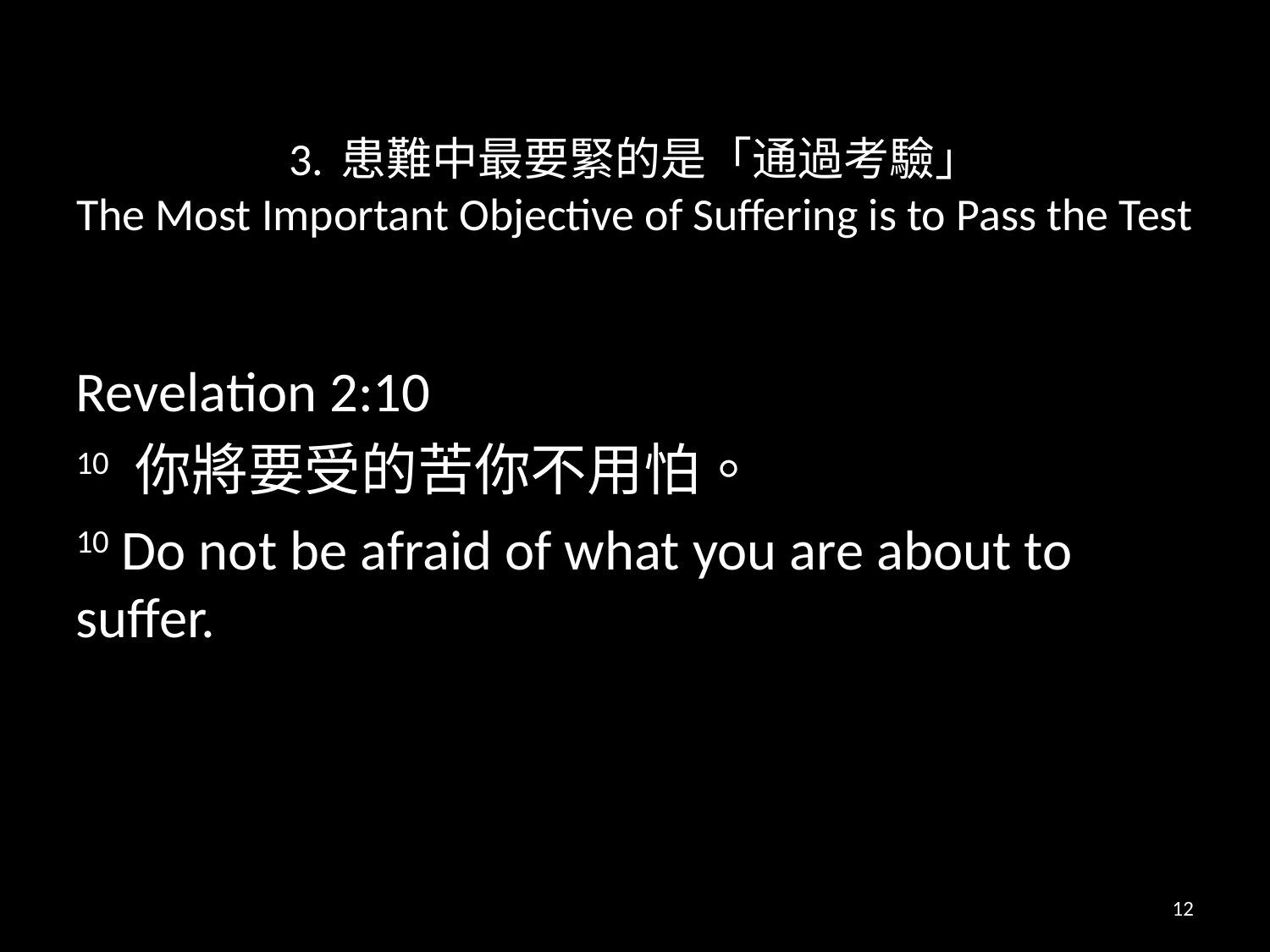

# 3. 患難中最要緊的是「通過考驗」 The Most Important Objective of Suffering is to Pass the Test
Revelation 2:10
10 你將要受的苦你不用怕。
10 Do not be afraid of what you are about to suffer.
12